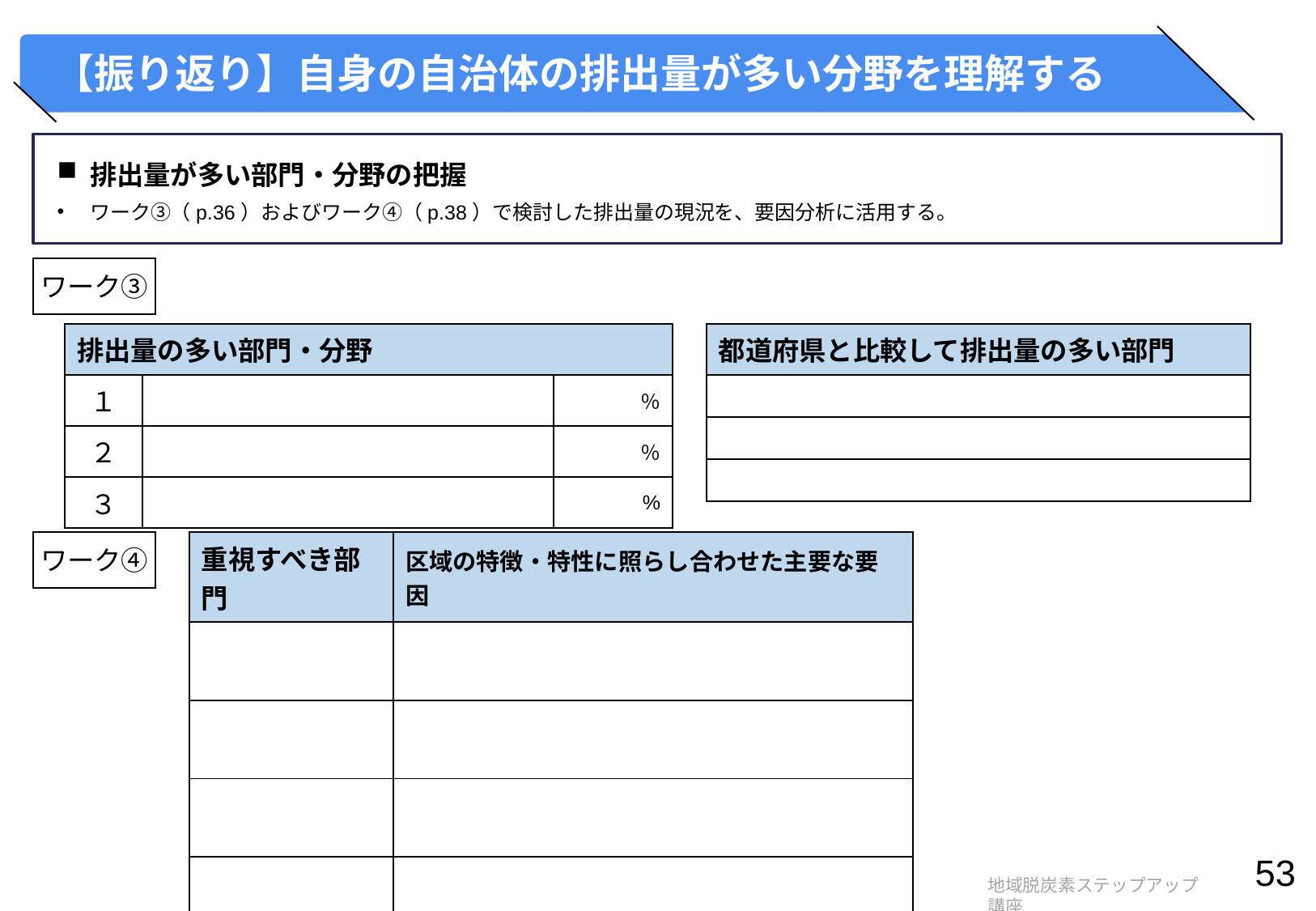

# 【振り返り】自身の自治体の排出量が多い分野を理解する
排出量が多い部門・分野の把握
ワーク③（p.36）およびワーク④（p.38）で検討した排出量の現況を、要因分析に活用する。
ワーク③
| 排出量の多い部門・分野 | 区域の特徴・特性 | 強み、課題 |
| --- | --- | --- |
| １ |  | ％ |
| ２ |  | ％ |
| ３ |  | % |
| 都道府県と比較して排出量の多い部門 |
| --- |
|  |
|  |
|  |
ワーク④
| 重視すべき部門 | 区域の特徴・特性に照らし合わせた主要な要因 |
| --- | --- |
|  |  |
|  |  |
|  |  |
|  |  |